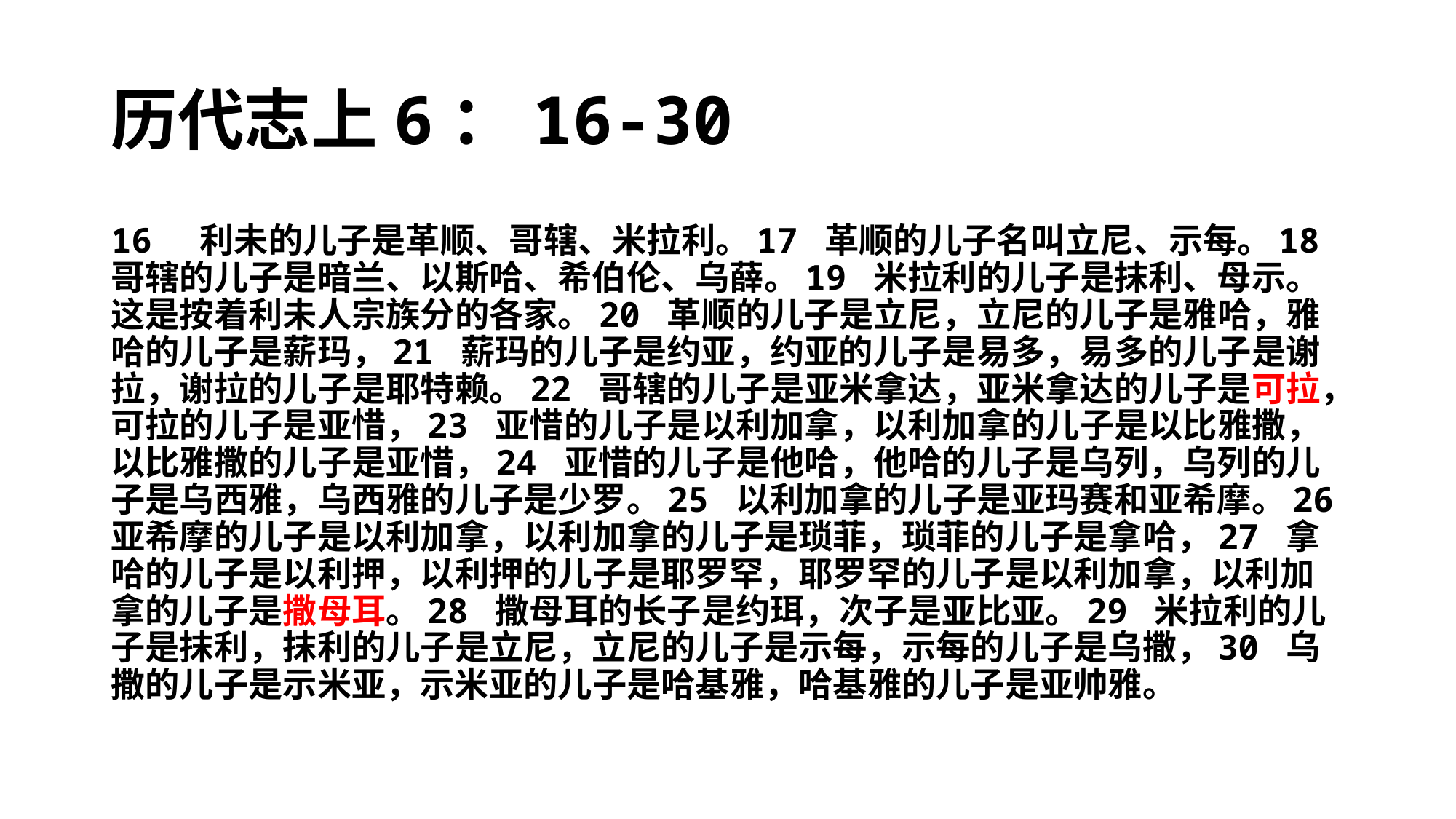

# 历代志上6：16-30
16  利未的儿子是革顺、哥辖、米拉利。17 革顺的儿子名叫立尼、示每。18 哥辖的儿子是暗兰、以斯哈、希伯伦、乌薛。19 米拉利的儿子是抹利、母示。这是按着利未人宗族分的各家。20 革顺的儿子是立尼，立尼的儿子是雅哈，雅哈的儿子是薪玛，21 薪玛的儿子是约亚，约亚的儿子是易多，易多的儿子是谢拉，谢拉的儿子是耶特赖。22 哥辖的儿子是亚米拿达，亚米拿达的儿子是可拉，可拉的儿子是亚惜，23 亚惜的儿子是以利加拿，以利加拿的儿子是以比雅撒，以比雅撒的儿子是亚惜，24 亚惜的儿子是他哈，他哈的儿子是乌列，乌列的儿子是乌西雅，乌西雅的儿子是少罗。25 以利加拿的儿子是亚玛赛和亚希摩。26 亚希摩的儿子是以利加拿，以利加拿的儿子是琐菲，琐菲的儿子是拿哈，27 拿哈的儿子是以利押，以利押的儿子是耶罗罕，耶罗罕的儿子是以利加拿，以利加拿的儿子是撒母耳。28 撒母耳的长子是约珥，次子是亚比亚。29 米拉利的儿子是抹利，抹利的儿子是立尼，立尼的儿子是示每，示每的儿子是乌撒，30 乌撒的儿子是示米亚，示米亚的儿子是哈基雅，哈基雅的儿子是亚帅雅。